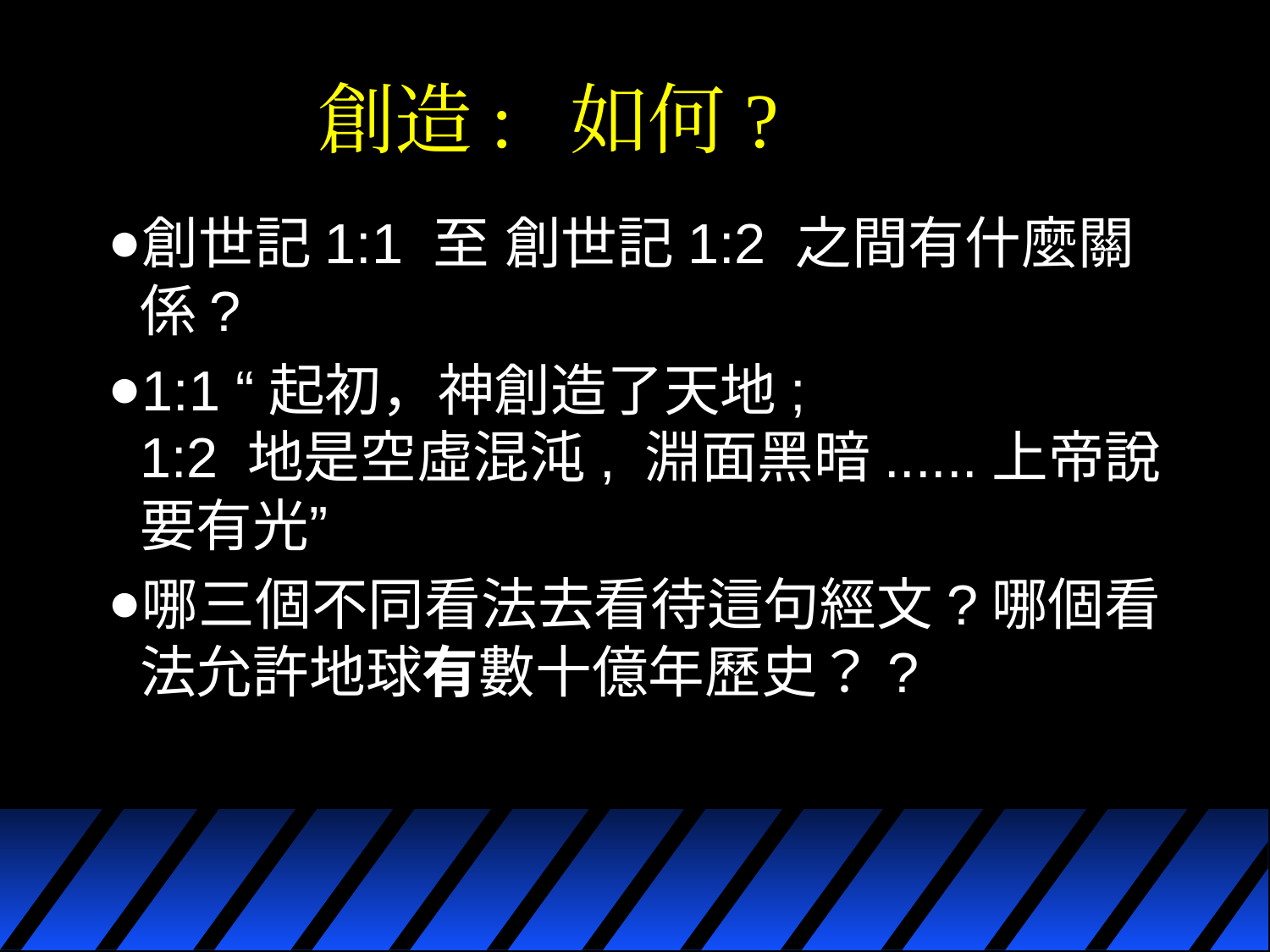

# 創造:  如何?
創世記1:1 至 創世記1:2 之間有什麼關係?
1:1 “起初，神創造了天地;
1:2 地是空虛混沌, 淵面黑暗......上帝說要有光”
哪三個不同看法去看待這句經文?哪個看法允許地球有數十億年歷史？?